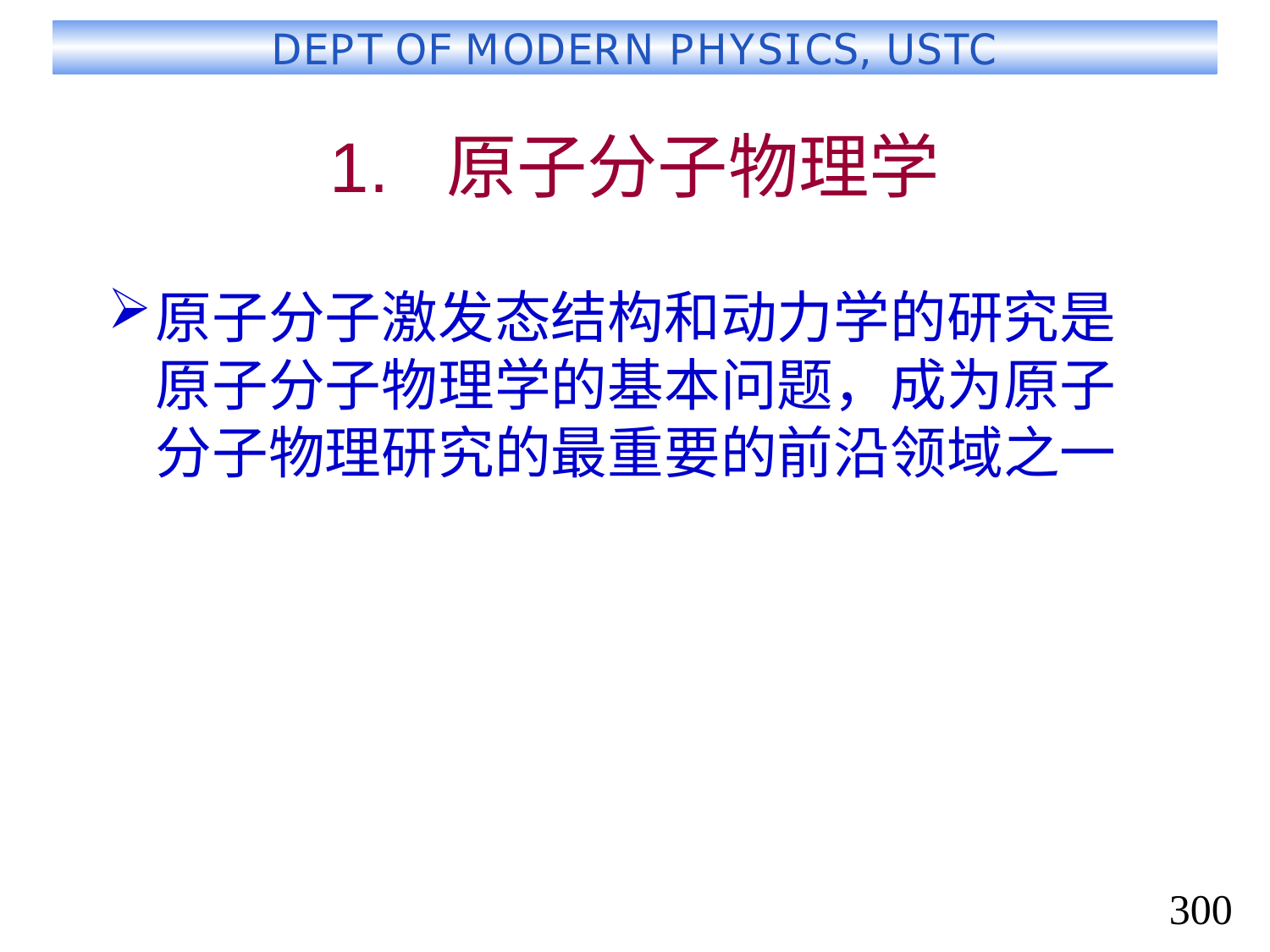

# 原子分子物理学
原子分子激发态结构和动力学的研究是原子分子物理学的基本问题，成为原子分子物理研究的最重要的前沿领域之一